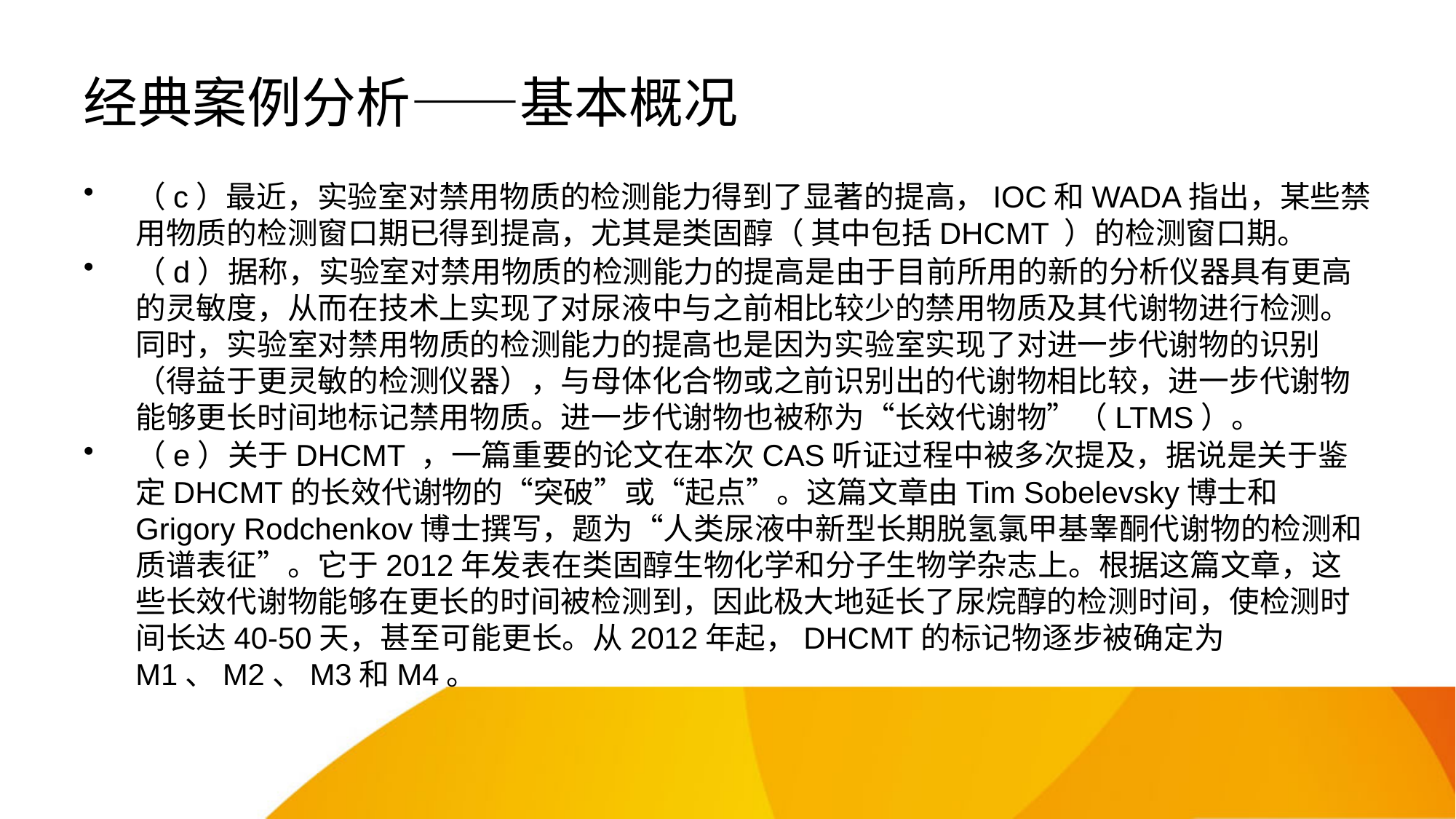

# 经典案例分析——基本概况

（c）最近，实验室对禁用物质的检测能力得到了显著的提高，IOC和WADA指出，某些禁用物质的检测窗口期已得到提高，尤其是类固醇（ 其中包括DHCMT ）的检测窗口期。
（d）据称，实验室对禁用物质的检测能力的提高是由于目前所用的新的分析仪器具有更高的灵敏度，从而在技术上实现了对尿液中与之前相比较少的禁用物质及其代谢物进行检测。同时，实验室对禁用物质的检测能力的提高也是因为实验室实现了对进一步代谢物的识别（得益于更灵敏的检测仪器），与母体化合物或之前识别出的代谢物相比较，进一步代谢物能够更长时间地标记禁用物质。进一步代谢物也被称为“长效代谢物”（LTMS）。
（e）关于DHCMT ，一篇重要的论文在本次CAS听证过程中被多次提及，据说是关于鉴定DHCMT的长效代谢物的“突破”或“起点”。这篇文章由Tim Sobelevsky博士和Grigory Rodchenkov博士撰写，题为“人类尿液中新型长期脱氢氯甲基睾酮代谢物的检测和质谱表征”。它于2012年发表在类固醇生物化学和分子生物学杂志上。根据这篇文章，这些长效代谢物能够在更长的时间被检测到，因此极大地延长了尿烷醇的检测时间，使检测时间长达40-50天，甚至可能更长。从2012年起，DHCMT的标记物逐步被确定为M1、M2、M3和M4。